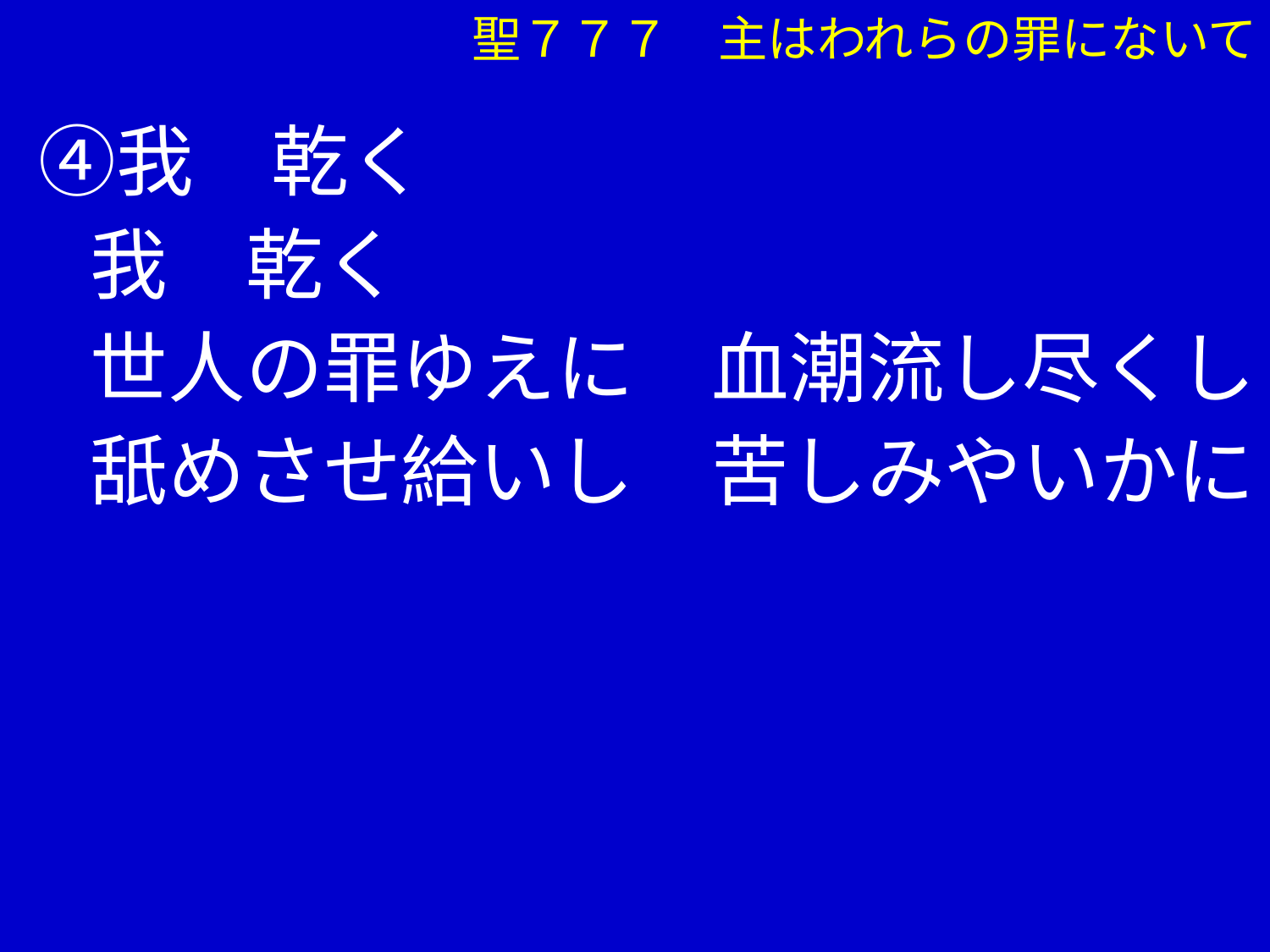

聖７７７　主はわれらの罪にないて
　④我　乾く
　   我　乾く
　   世人の罪ゆえに　血潮流し尽くし
　   舐めさせ給いし　苦しみやいかに